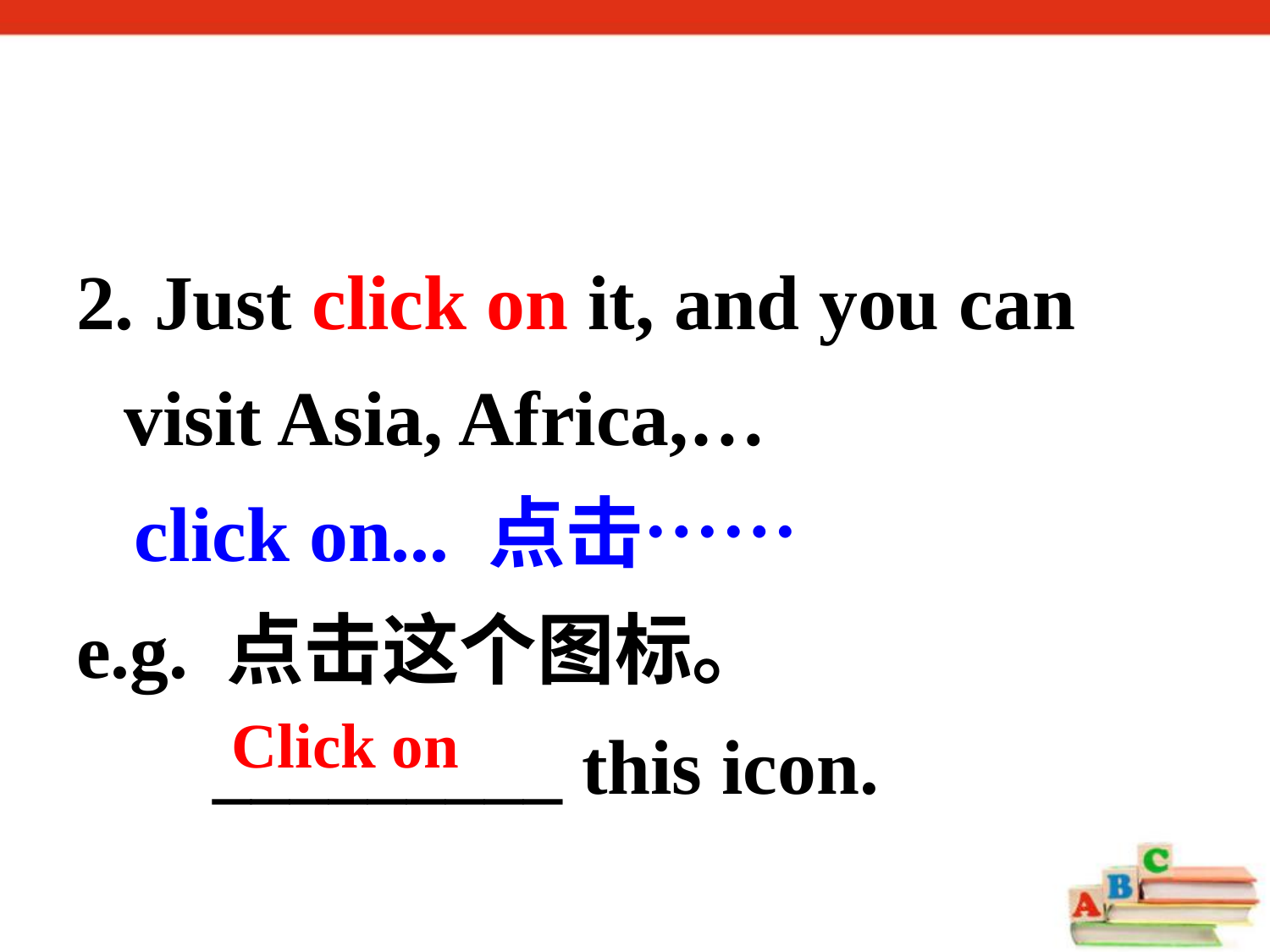

2. Just click on it, and you can visit Asia, Africa,…
   click on... 点击……
e.g. 点击这个图标。
       _________ this icon.
Click on